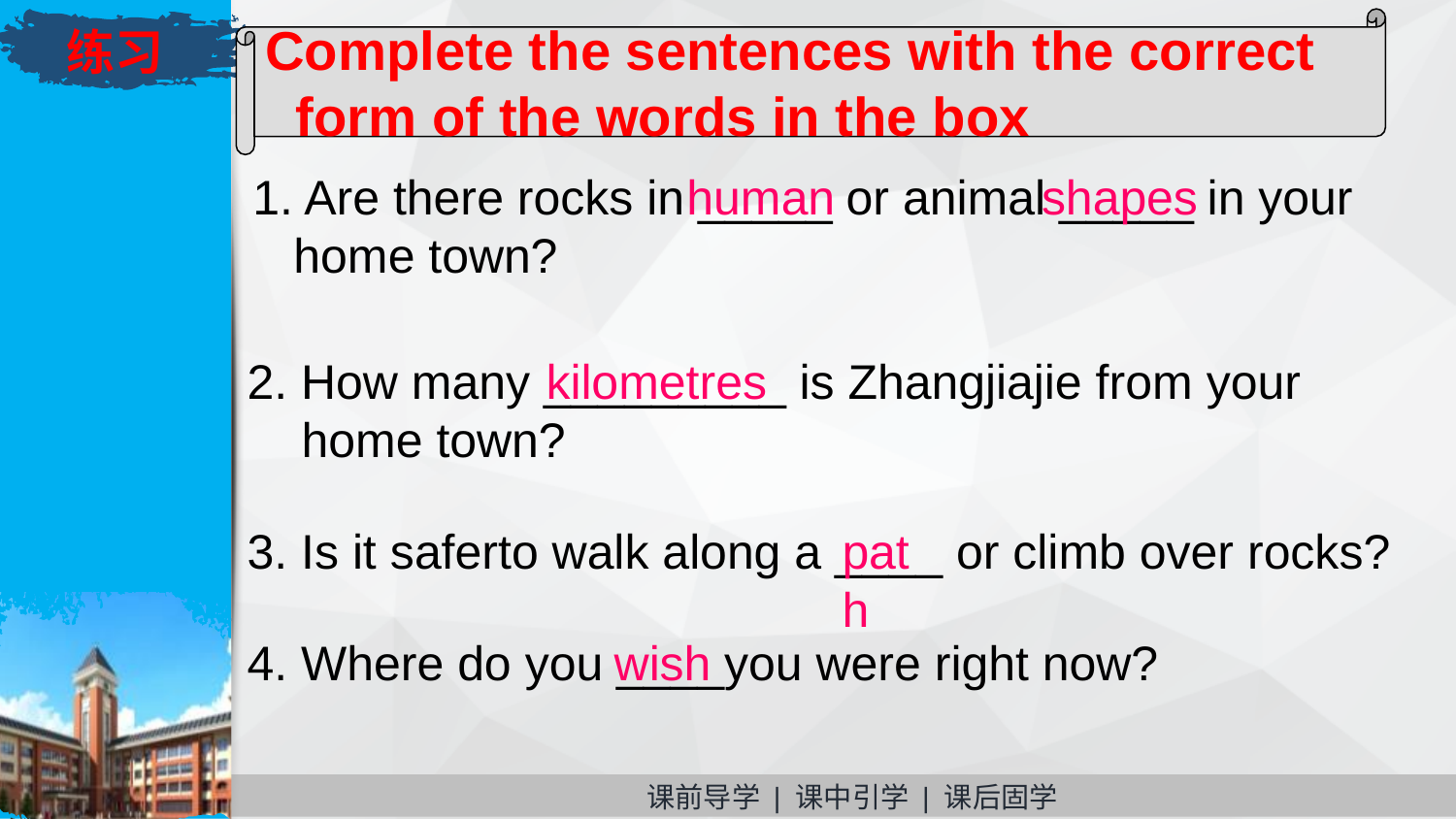

练习
Complete the sentences with the correct
  form of the words in the box
1. Are there rocks in _____ or animal _____ in your
   home town?
human
shapes
2. How many _________ is Zhangjiajie from your
    home town?
kilometres
3. Is it saferto walk along a ____ or climb over rocks?
path
4. Where do you ____you were right now?
 wish